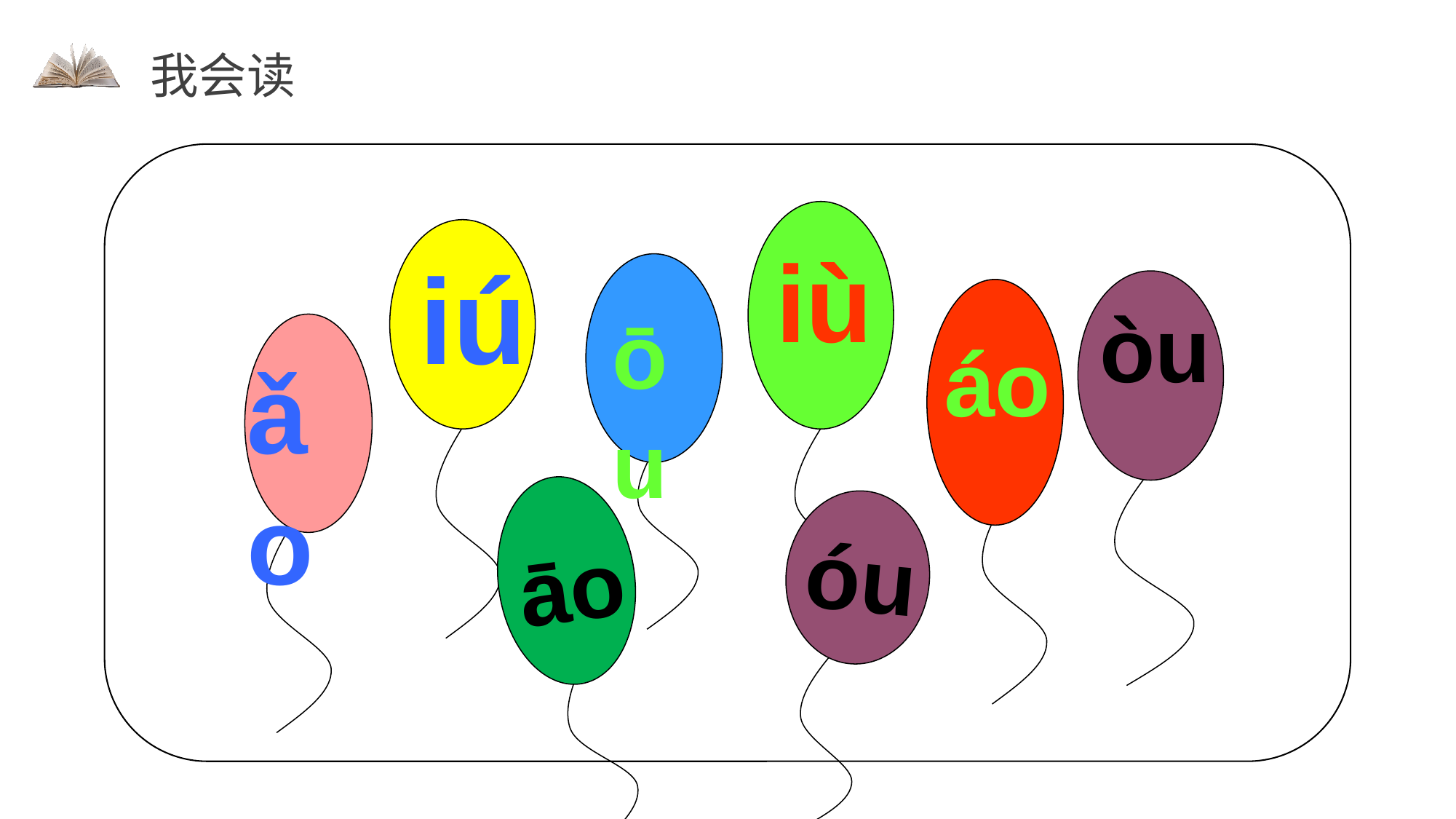

我会读

iù

iú

ōu

òu

áo

ǎo

āo

óu